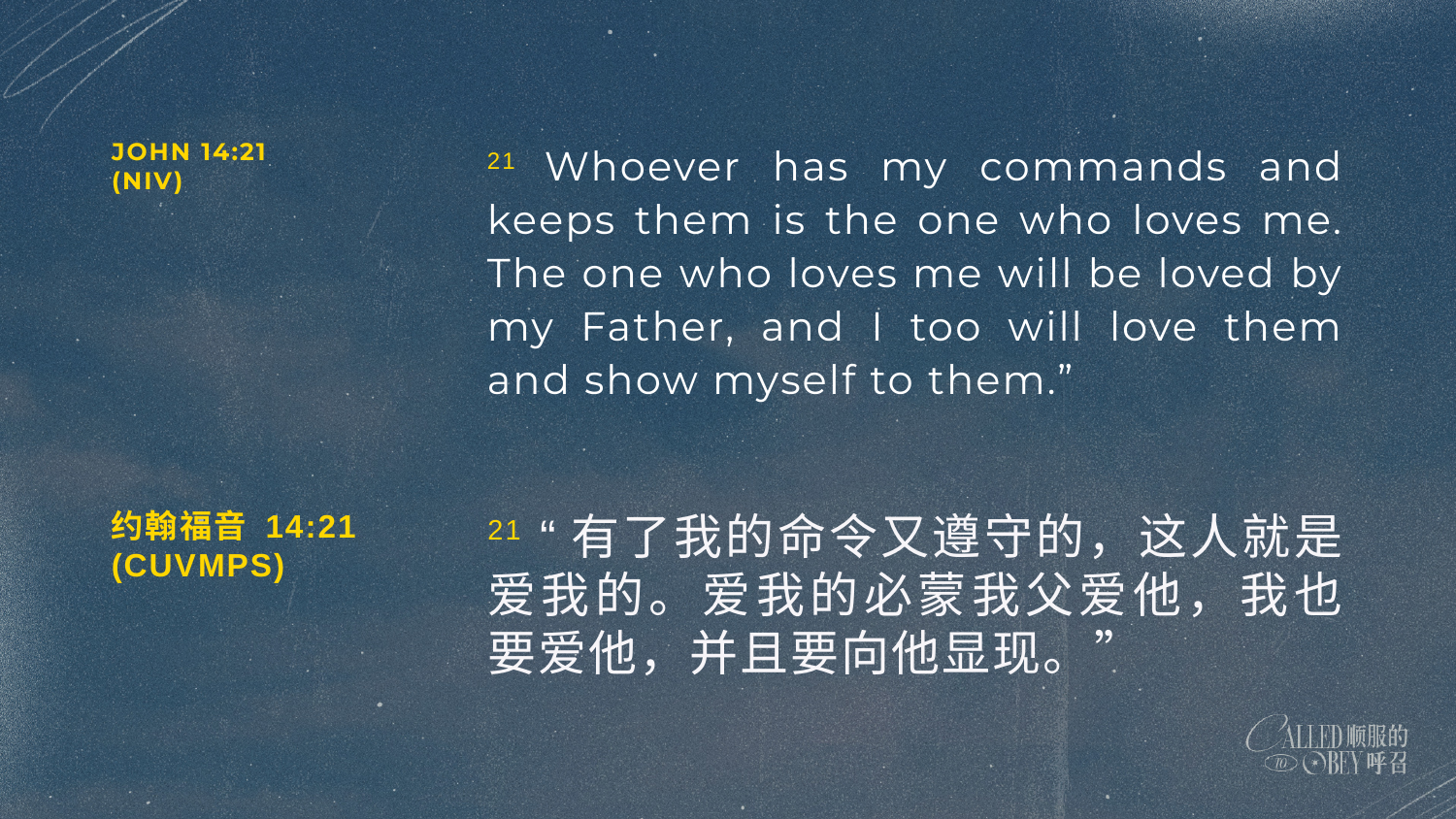

JOHN 14:21
(NIV)
21 Whoever has my commands and keeps them is the one who loves me. The one who loves me will be loved by my Father, and I too will love them and show myself to them.”
约翰福音 14:21 (CUVMPS)
21 “有了我的命令又遵守的，这人就是爱我的。爱我的必蒙我父爱他，我也要爱他，并且要向他显现。”